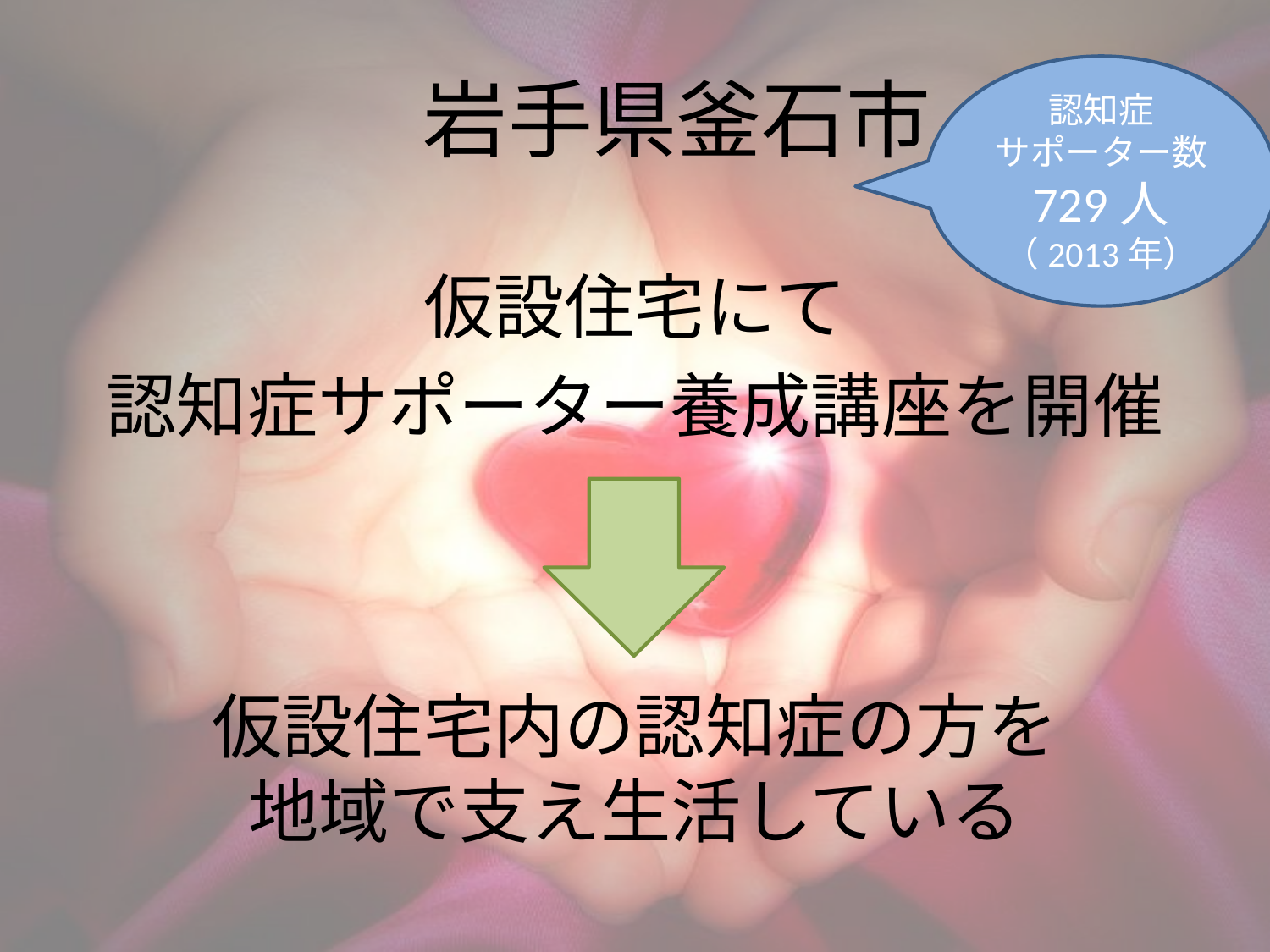

# 岩手県釜石市
認知症
サポーター数
729人
（2013年）
仮設住宅にて
認知症サポーター養成講座を開催

仮設住宅内の認知症の方を
地域で支え生活している